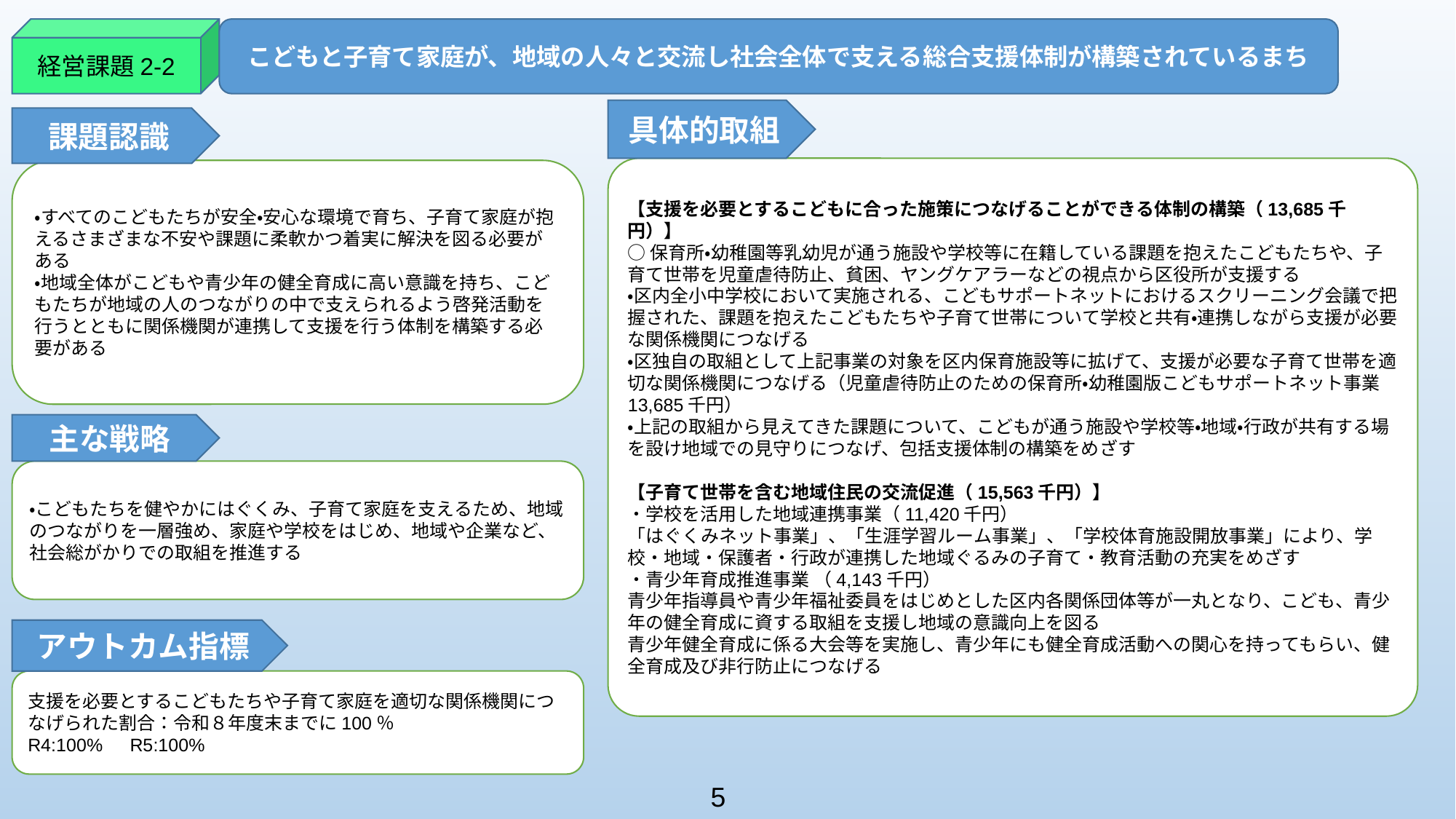

経営課題2-2
こどもと子育て家庭が、地域の人々と交流し社会全体で支える総合支援体制が構築されているまち
具体的取組
課題認識
【支援を必要とするこどもに合った施策につなげることができる体制の構築（13,685千円）】
○保育所・幼稚園等乳幼児が通う施設や学校等に在籍している課題を抱えたこどもたちや、子育て世帯を児童虐待防止、貧困、ヤングケアラーなどの視点から区役所が支援する
・区内全小中学校において実施される、こどもサポートネットにおけるスクリーニング会議で把握された、課題を抱えたこどもたちや子育て世帯について学校と共有・連携しながら支援が必要な関係機関につなげる
・区独自の取組として上記事業の対象を区内保育施設等に拡げて、支援が必要な子育て世帯を適切な関係機関につなげる（児童虐待防止のための保育所・幼稚園版こどもサポートネット事業13,685千円）
・上記の取組から見えてきた課題について、こどもが通う施設や学校等・地域・行政が共有する場を設け地域での見守りにつなげ、包括支援体制の構築をめざす

【子育て世帯を含む地域住民の交流促進（15,563千円）】
・学校を活用した地域連携事業（11,420千円）
「はぐくみネット事業」、「生涯学習ルーム事業」、「学校体育施設開放事業」により、学校・地域・保護者・行政が連携した地域ぐるみの子育て・教育活動の充実をめざす
・青少年育成推進事業 （4,143千円）
青少年指導員や青少年福祉委員をはじめとした区内各関係団体等が一丸となり、こども、青少年の健全育成に資する取組を支援し地域の意識向上を図る
青少年健全育成に係る大会等を実施し、青少年にも健全育成活動への関心を持ってもらい、健全育成及び非行防止につなげる
・すべてのこどもたちが安全・安心な環境で育ち、子育て家庭が抱えるさまざまな不安や課題に柔軟かつ着実に解決を図る必要がある
・地域全体がこどもや青少年の健全育成に高い意識を持ち、こどもたちが地域の人のつながりの中で支えられるよう啓発活動を行うとともに関係機関が連携して支援を行う体制を構築する必要がある
主な戦略
・こどもたちを健やかにはぐくみ、子育て家庭を支えるため、地域のつながりを一層強め、家庭や学校をはじめ、地域や企業など、社会総がかりでの取組を推進する
アウトカム指標
支援を必要とするこどもたちや子育て家庭を適切な関係機関につなげられた割合：令和８年度末までに100％
R4:100%　R5:100%
5